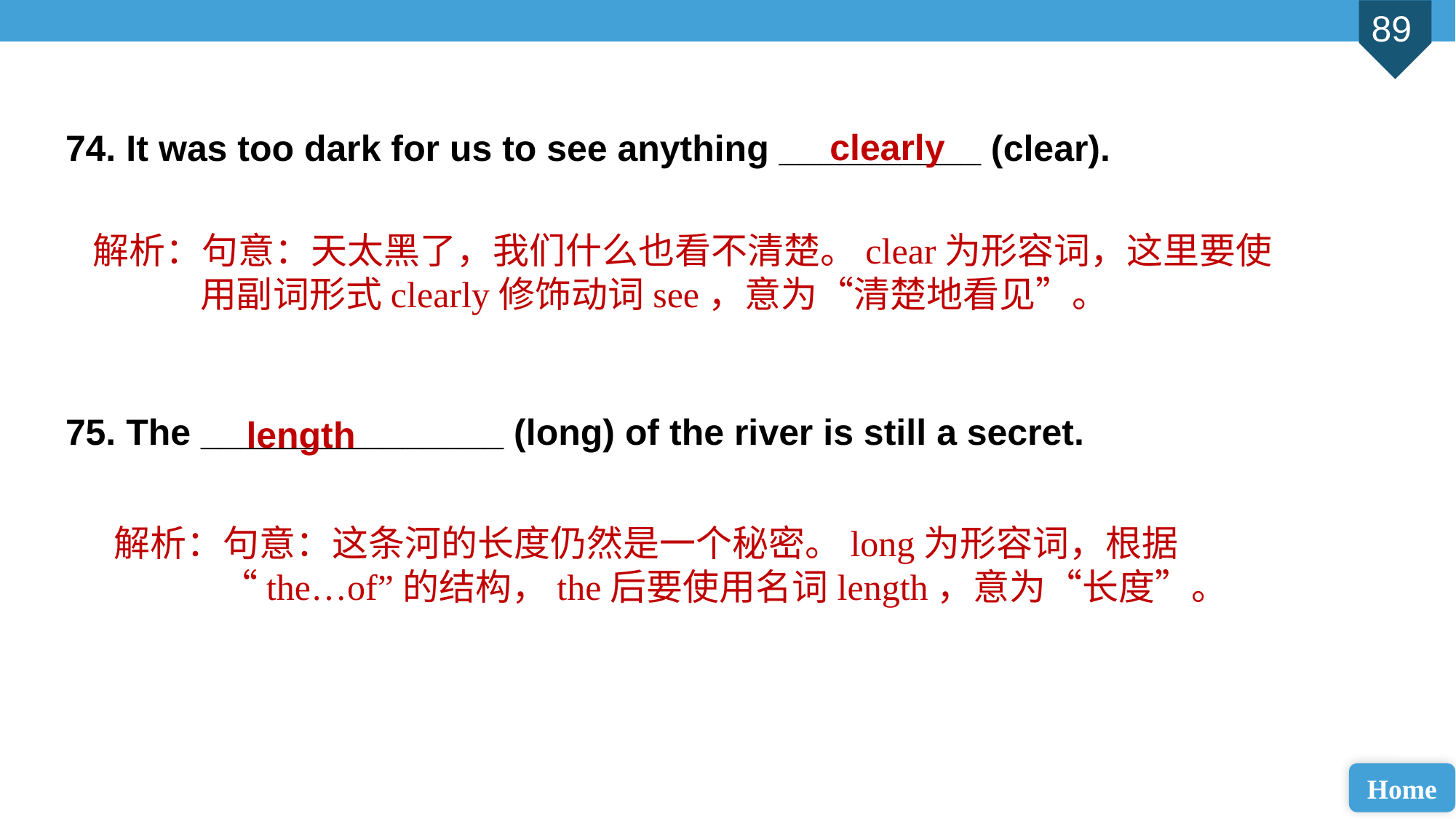

74. It was too dark for us to see anything __________ (clear).

75. The _______________ (long) of the river is still a secret.
clearly
解析：句意：天太黑了，我们什么也看不清楚。clear为形容词，这里要使用副词形式clearly修饰动词see，意为“清楚地看见”。
length
解析：句意：这条河的长度仍然是一个秘密。long为形容词，根据“the…of”的结构，the后要使用名词length，意为“长度”。